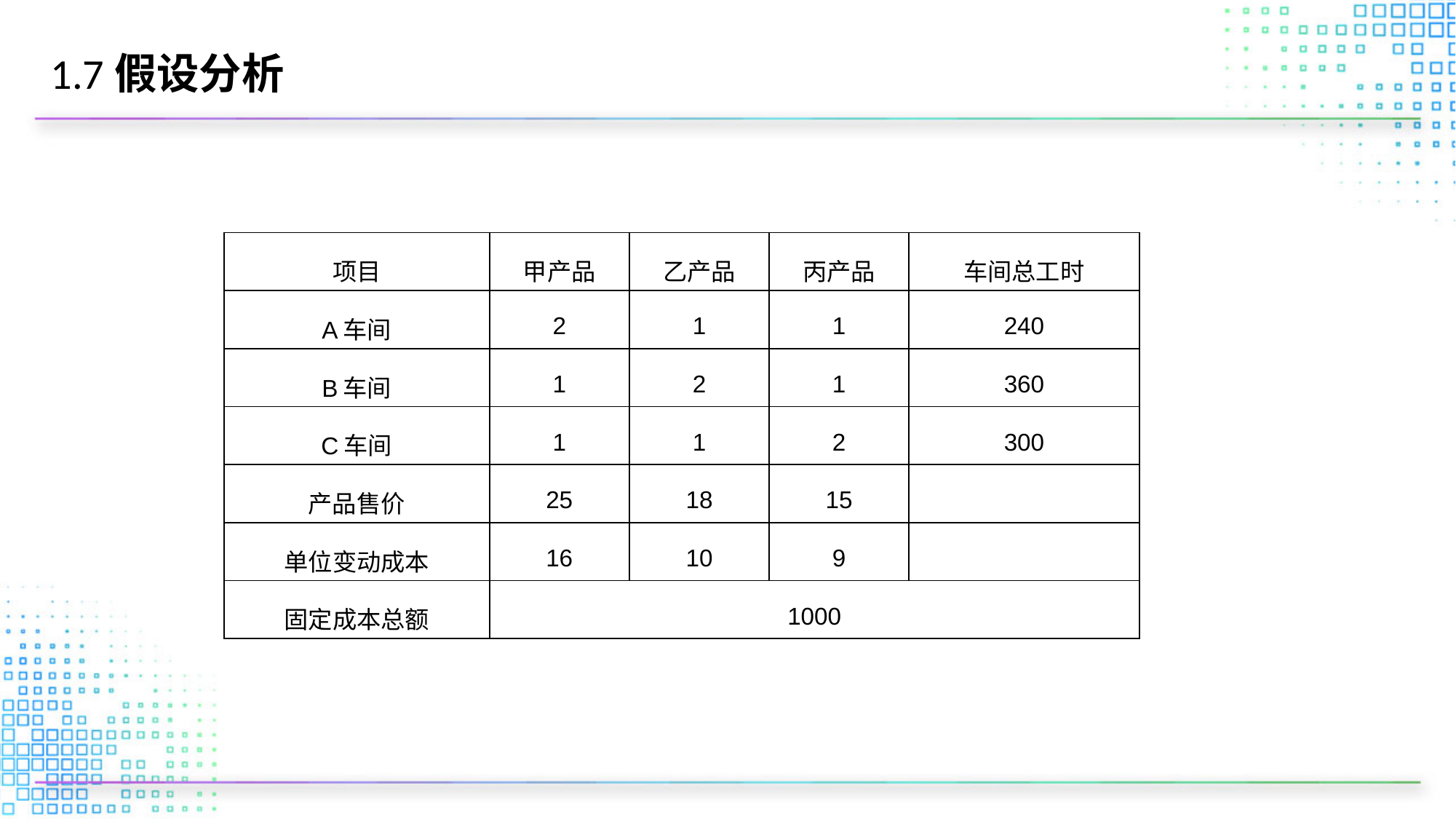

# 1.7假设分析
| 项目 | 甲产品 | 乙产品 | 丙产品 | 车间总工时 |
| --- | --- | --- | --- | --- |
| A车间 | 2 | 1 | 1 | 240 |
| B车间 | 1 | 2 | 1 | 360 |
| C车间 | 1 | 1 | 2 | 300 |
| 产品售价 | 25 | 18 | 15 |  |
| 单位变动成本 | 16 | 10 | 9 |  |
| 固定成本总额 | 1000 |  |  |  |